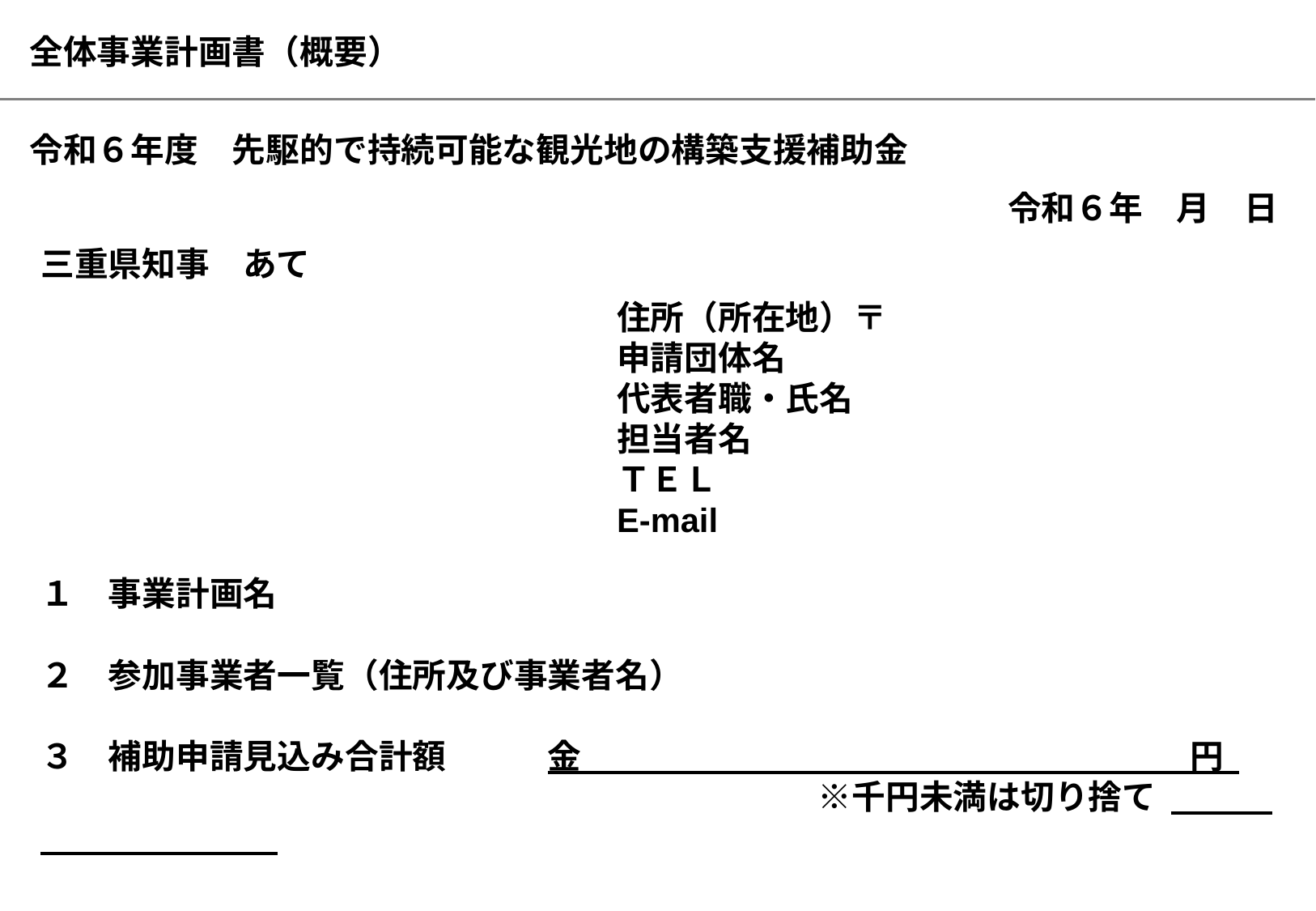

# 全体事業計画書（概要）
令和６年度　先駆的で持続可能な観光地の構築支援補助金
令和６年　月　日
三重県知事　あて
住所（所在地）〒
申請団体名
代表者職・氏名
担当者名
ＴＥＬ
E-mail

１　事業計画名

２　参加事業者一覧（住所及び事業者名）

３　補助申請見込み合計額　　　金　　　　　　　　　　　　　　　　　　円
　　　　　　　　　　　　　　　　　　　　　　　※千円未満は切り捨て